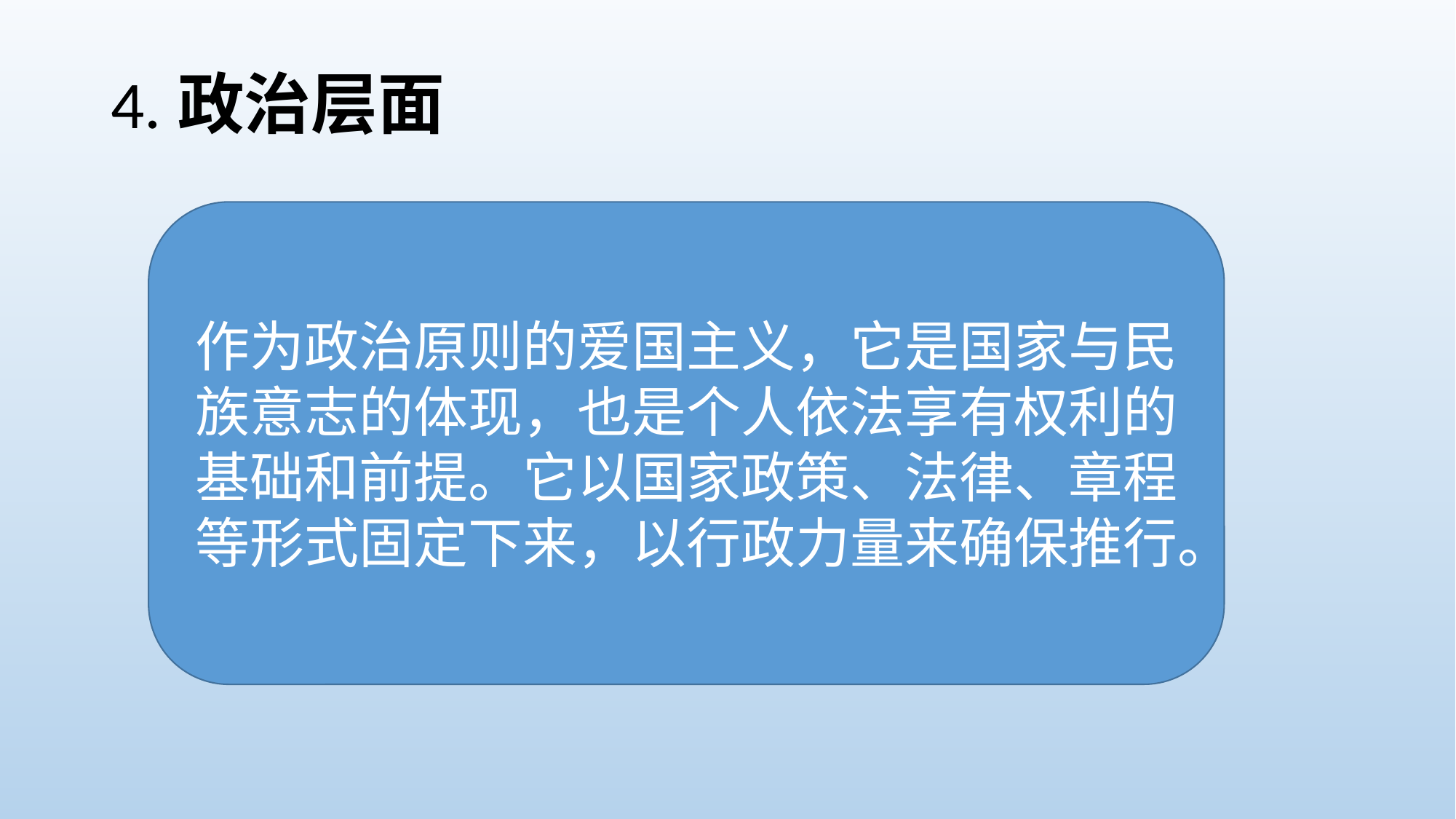

# 4.政治层面
作为政治原则的爱国主义，它是国家与民族意志的体现，也是个人依法享有权利的基础和前提。它以国家政策、法律、章程等形式固定下来，以行政力量来确保推行。